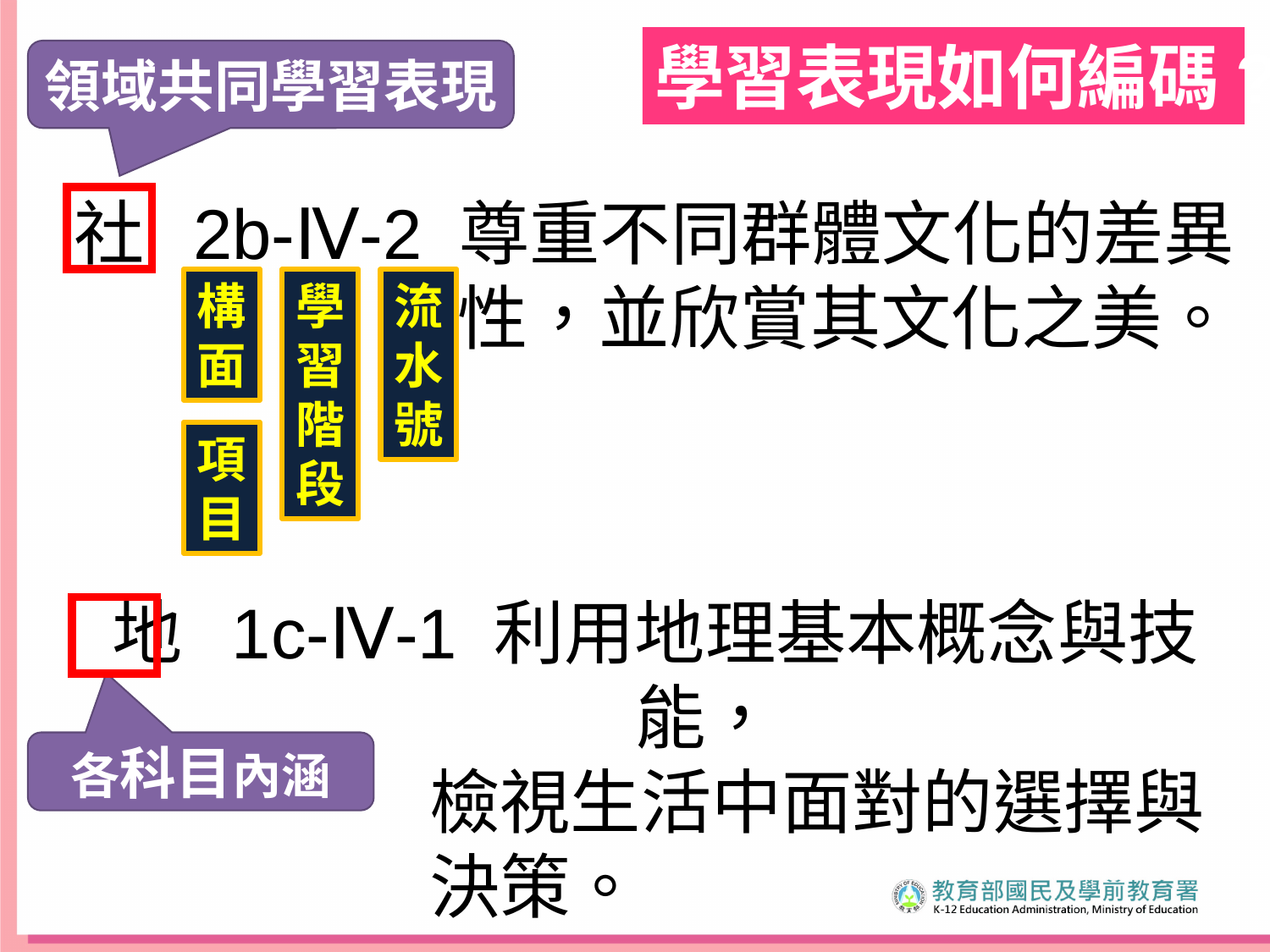

學習表現如何編碼?
領域共同學習表現
社  2b-Ⅳ-2 尊重不同群體文化的差異
　　　　　  性，並欣賞其文化之美。

構面
學習階段
流水號
項目
地  1c-Ⅳ-1 利用地理基本概念與技能，
                     檢視生活中面對的選擇與
                     決策。

各科目內涵